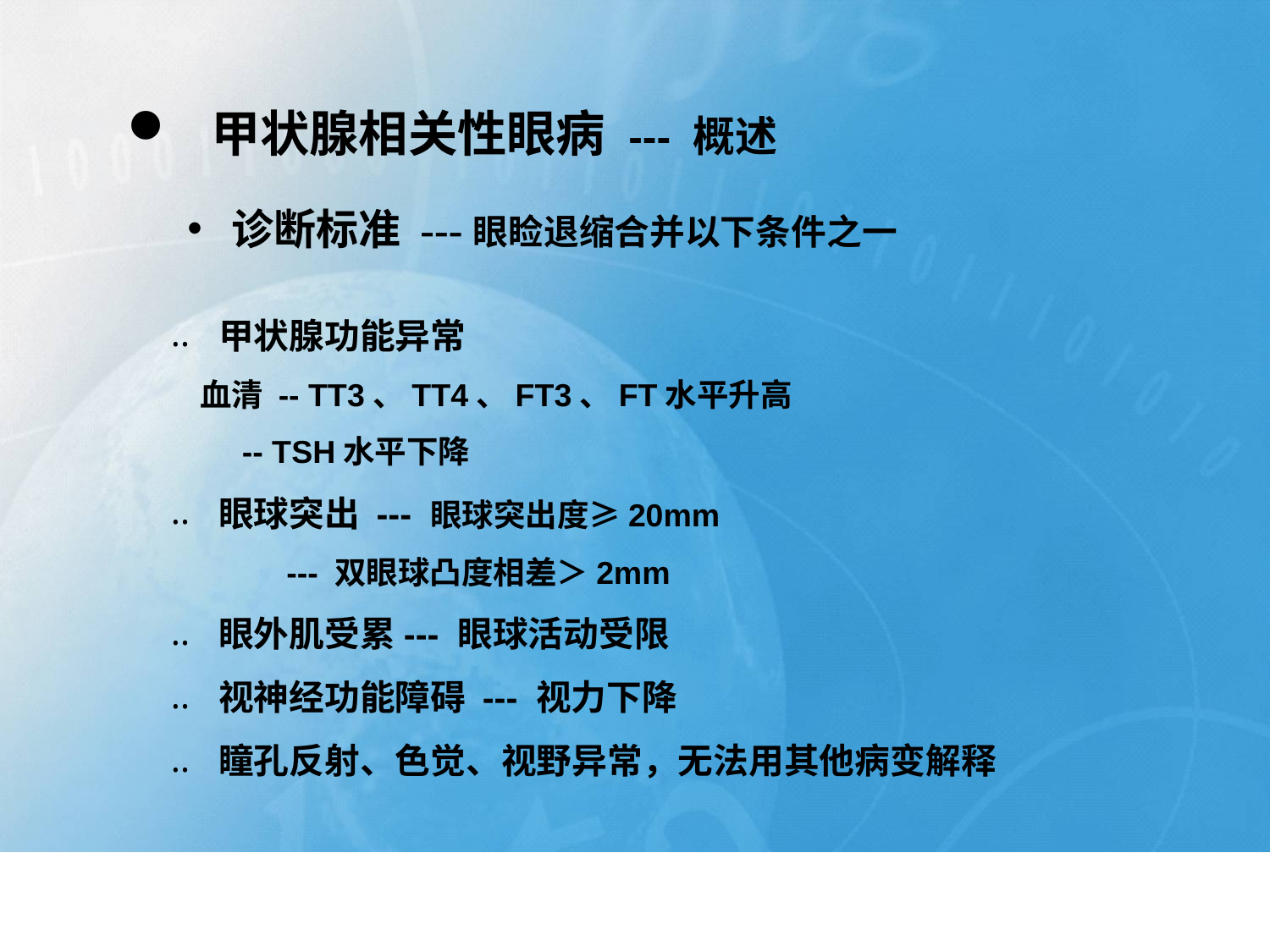

甲状腺相关性眼病 --- 概述
  诊断标准 ---眼睑退缩合并以下条件之一
甲状腺功能异常
   血清 -- TT3、TT4、FT3、FT水平升高
        -- TSH水平下降
眼球突出 --- 眼球突出度≥20mm
             --- 双眼球凸度相差＞2mm
眼外肌受累--- 眼球活动受限
视神经功能障碍 --- 视力下降
瞳孔反射、色觉、视野异常，无法用其他病变解释